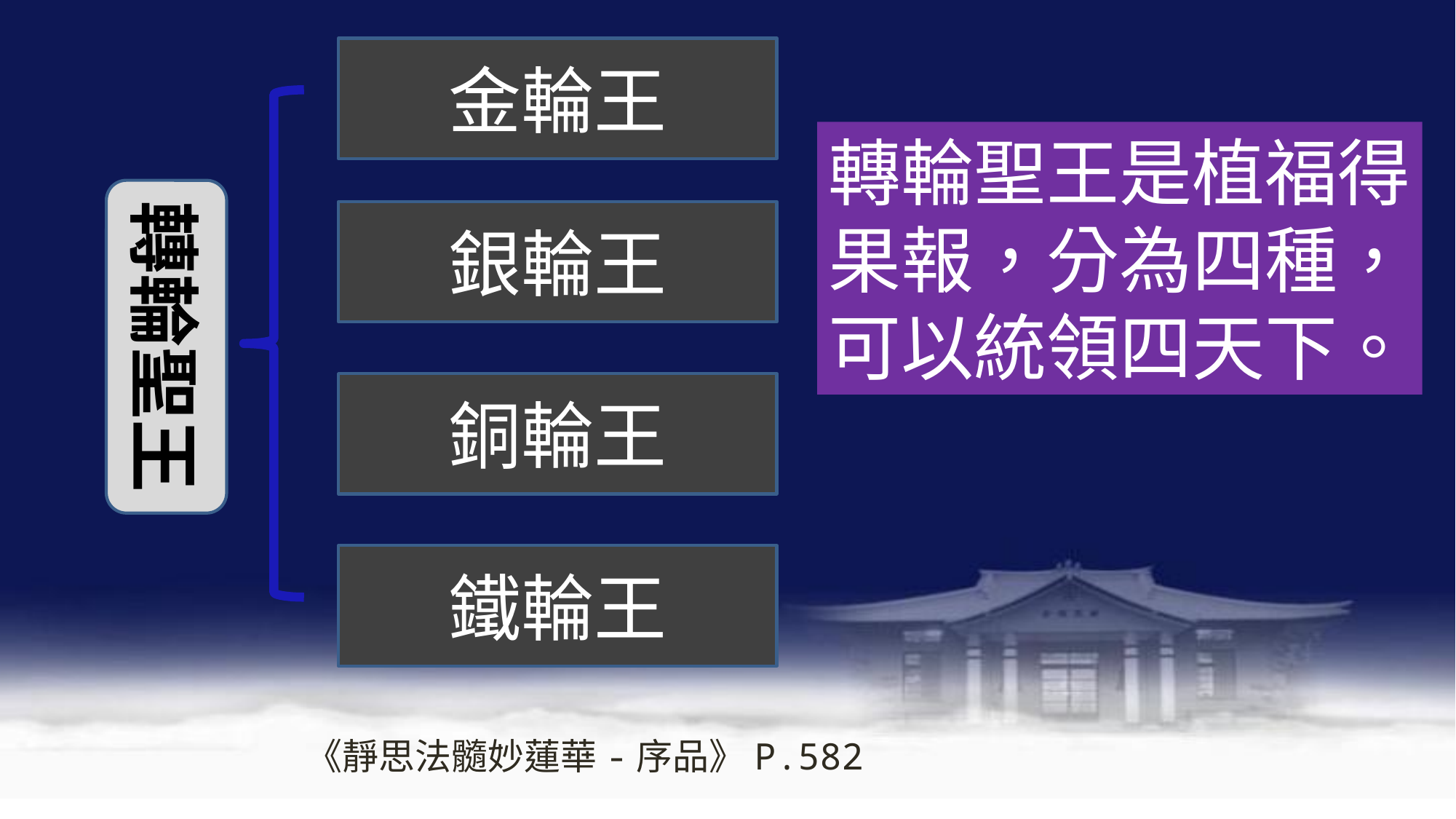

49
金輪王

轉輪聖王是植福得果報，分為四種，可以統領四天下。
轉輪聖王
銀輪王
#
銅輪王
鐵輪王
《靜思法髓妙蓮華-序品》P.582